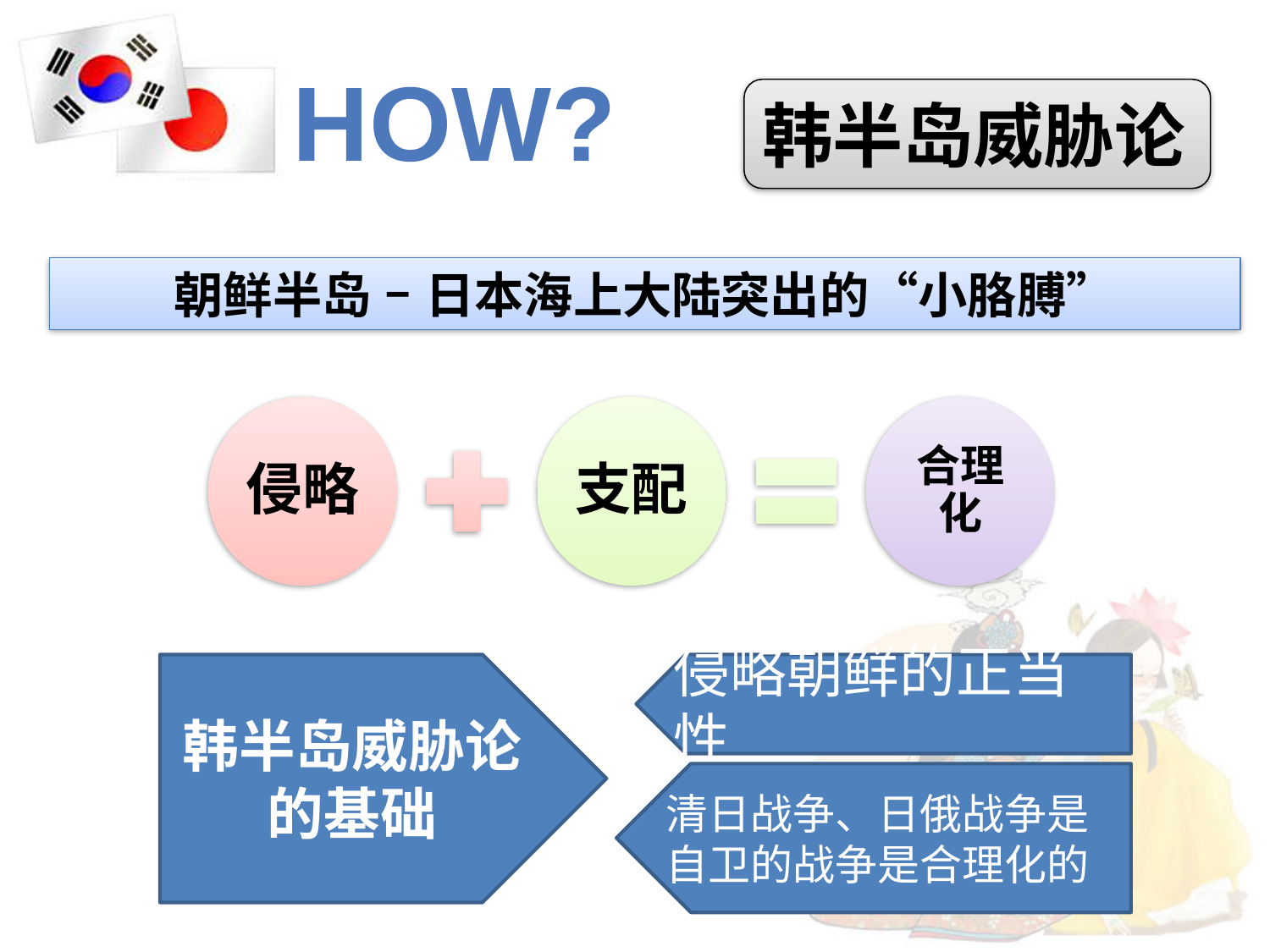

# how?
韩半岛威胁论
侵略

支配

合理化
朝鲜半岛 – 日本海上大陆突出的“小胳膊”
韩半岛威胁论的基础
侵略朝鲜的正当性
清日战争、日俄战争是自卫的战争是合理化的